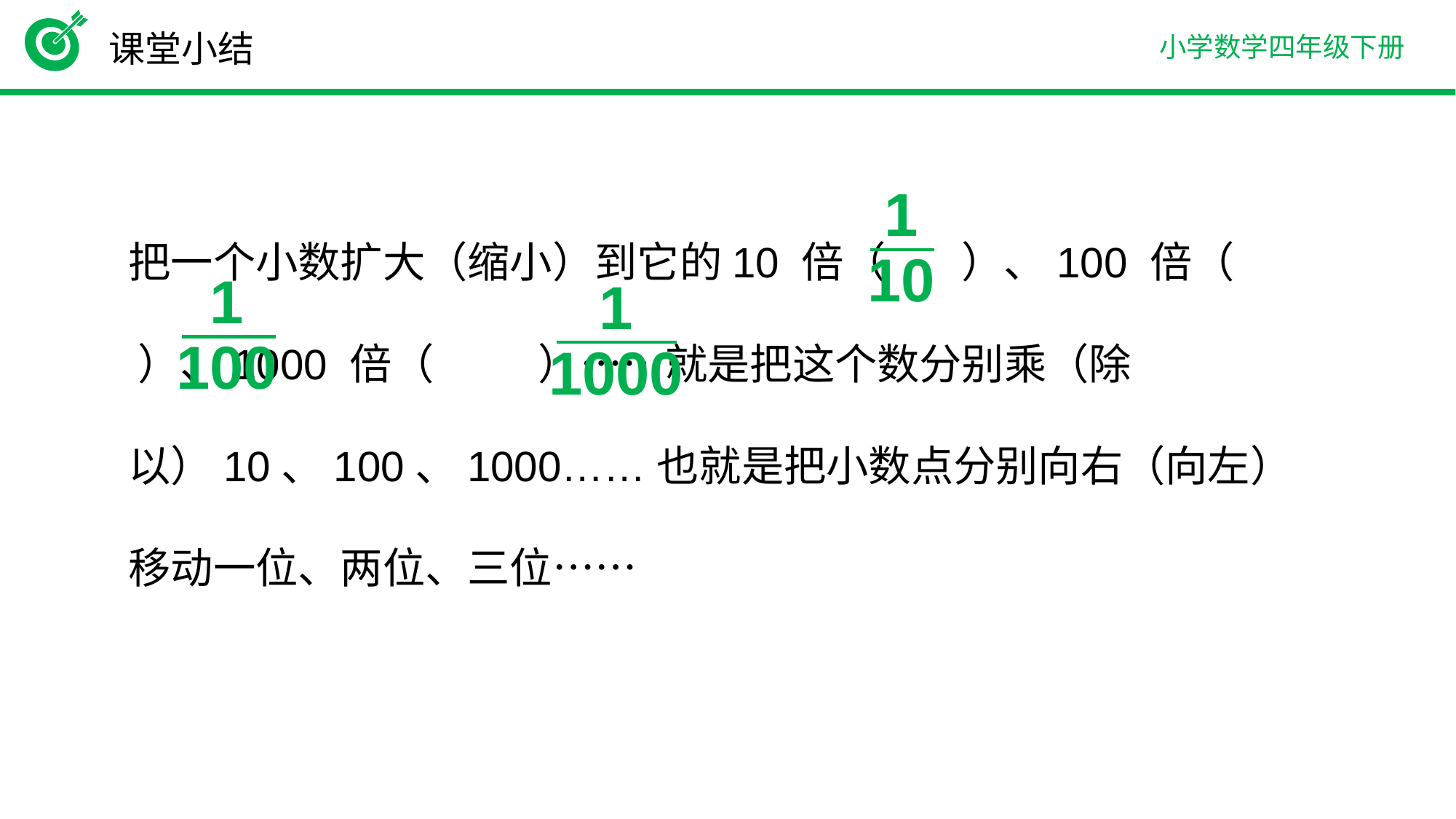

课堂小结
把一个小数扩大（缩小）到它的10 倍（        ）、100 倍（         ）、1000 倍（           ）……就是把这个数分别乘（除以）10、100、1000……也就是把小数点分别向右（向左）移动一位、两位、三位……
1
10
1
100
1
1000